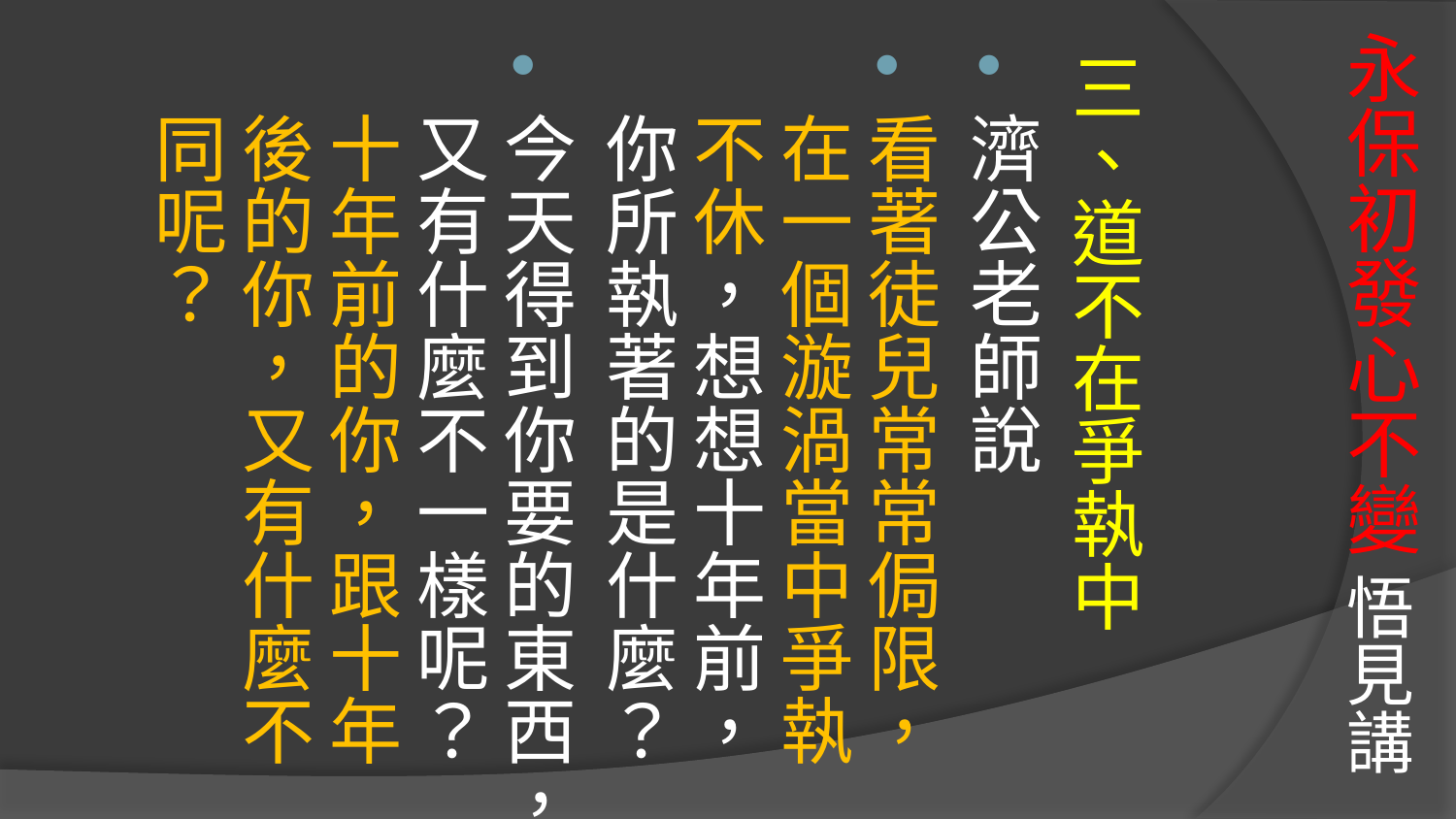

# 永保初發心不變 悟見講
三、道不在爭執中
濟公老師說
看著徒兒常常侷限，在一個漩渦當中爭執不休，想想十年前，你所執著的是什麼？
今天得到你要的東西，又有什麼不一樣呢？十年前的你，跟十年後的你，又有什麼不同呢？